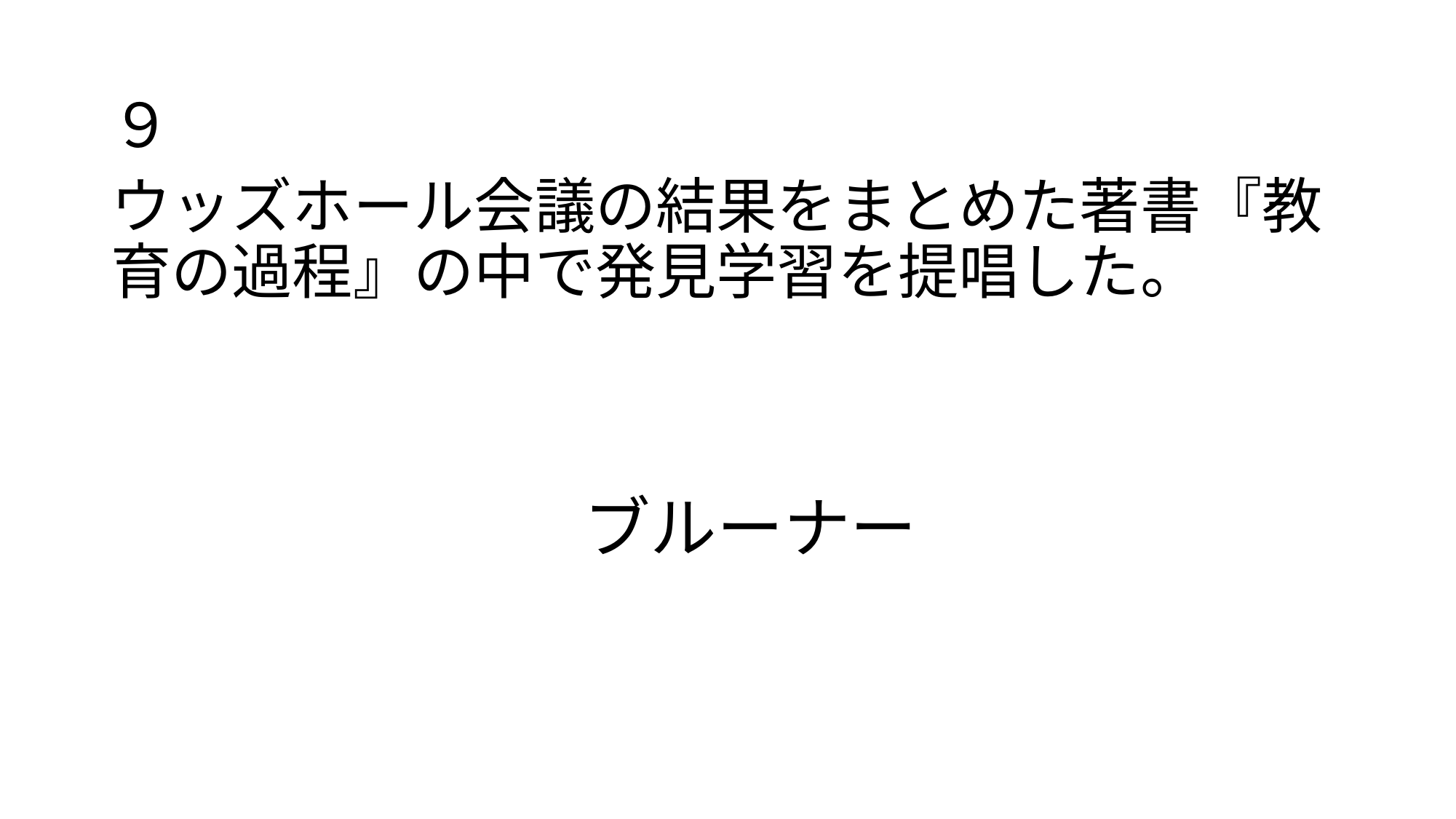

９
ウッズホール会議の結果をまとめた著書『教育の過程』の中で発見学習を提唱した。
# ブルーナー